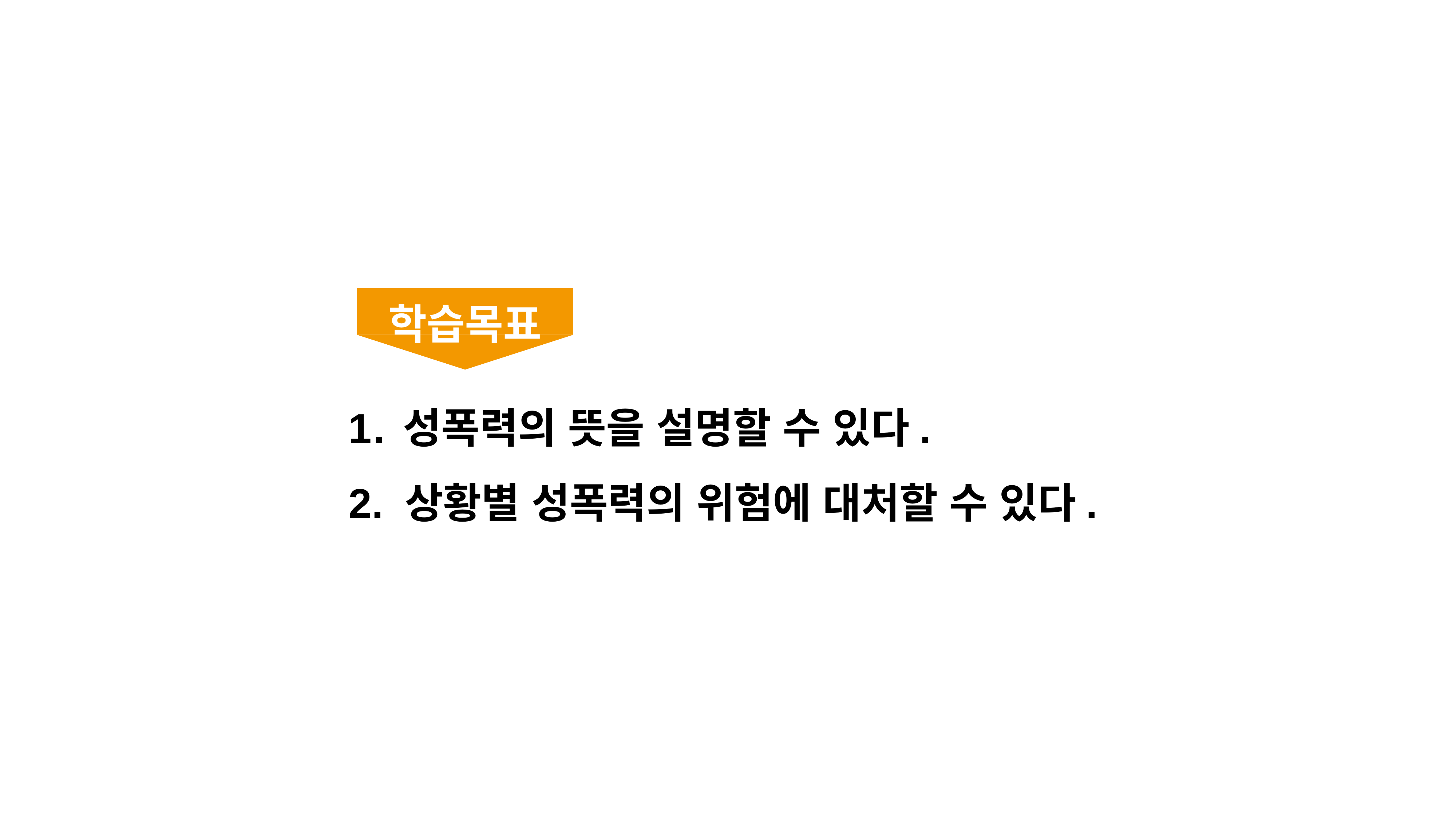

학습목표
성폭력의 뜻을 설명할 수 있다.
2. 상황별 성폭력의 위험에 대처할 수 있다.